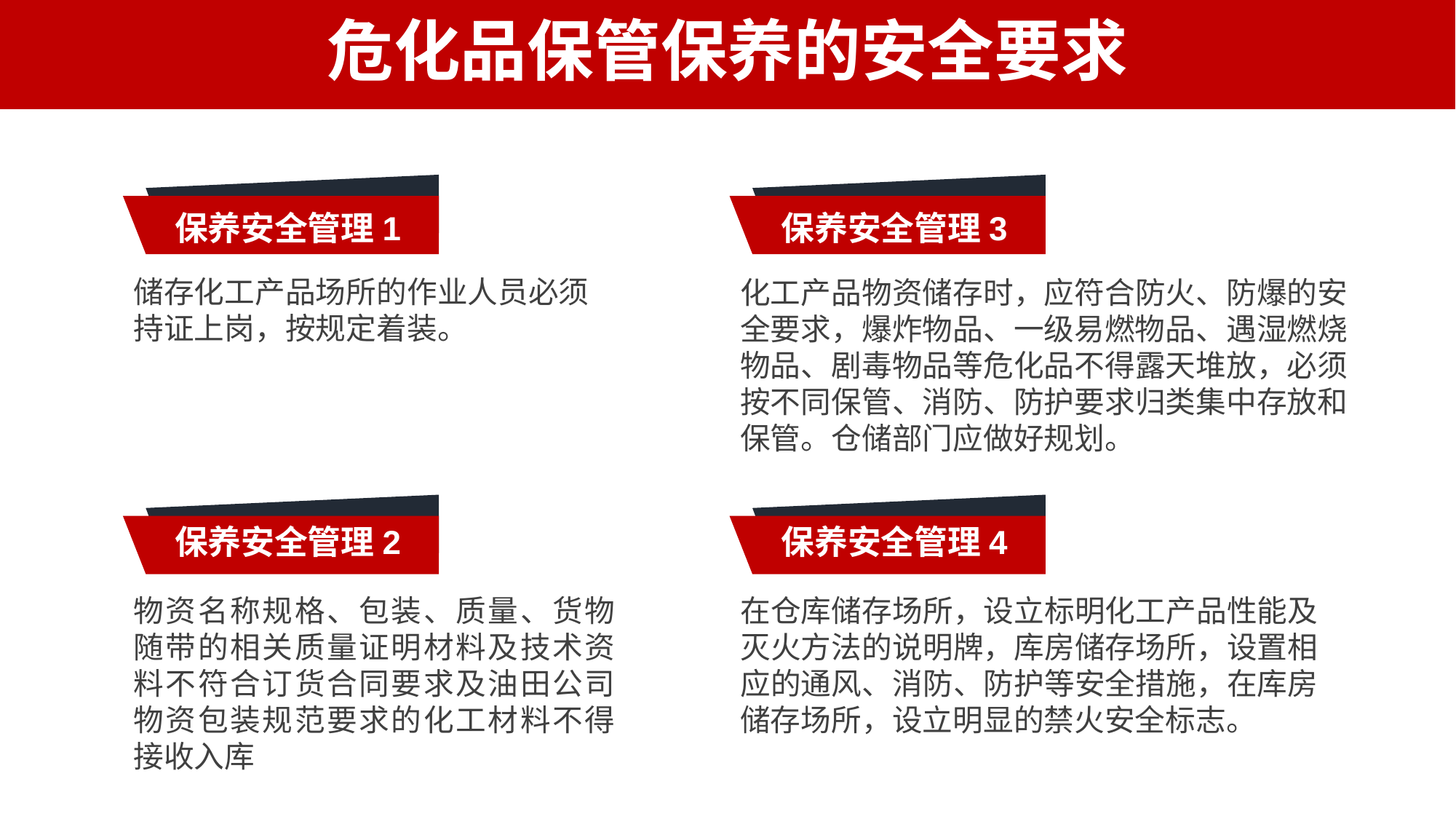

保养安全管理1
保养安全管理3
储存化工产品场所的作业人员必须持证上岗，按规定着装。
化工产品物资储存时，应符合防火、防爆的安全要求，爆炸物品、一级易燃物品、遇湿燃烧物品、剧毒物品等危化品不得露天堆放，必须按不同保管、消防、防护要求归类集中存放和保管。仓储部门应做好规划。

保养安全管理2
保养安全管理4

物资名称规格、包装、质量、货物随带的相关质量证明材料及技术资料不符合订货合同要求及油田公司物资包装规范要求的化工材料不得接收入库
在仓库储存场所，设立标明化工产品性能及灭火方法的说明牌，库房储存场所，设置相应的通风、消防、防护等安全措施，在库房储存场所，设立明显的禁火安全标志。